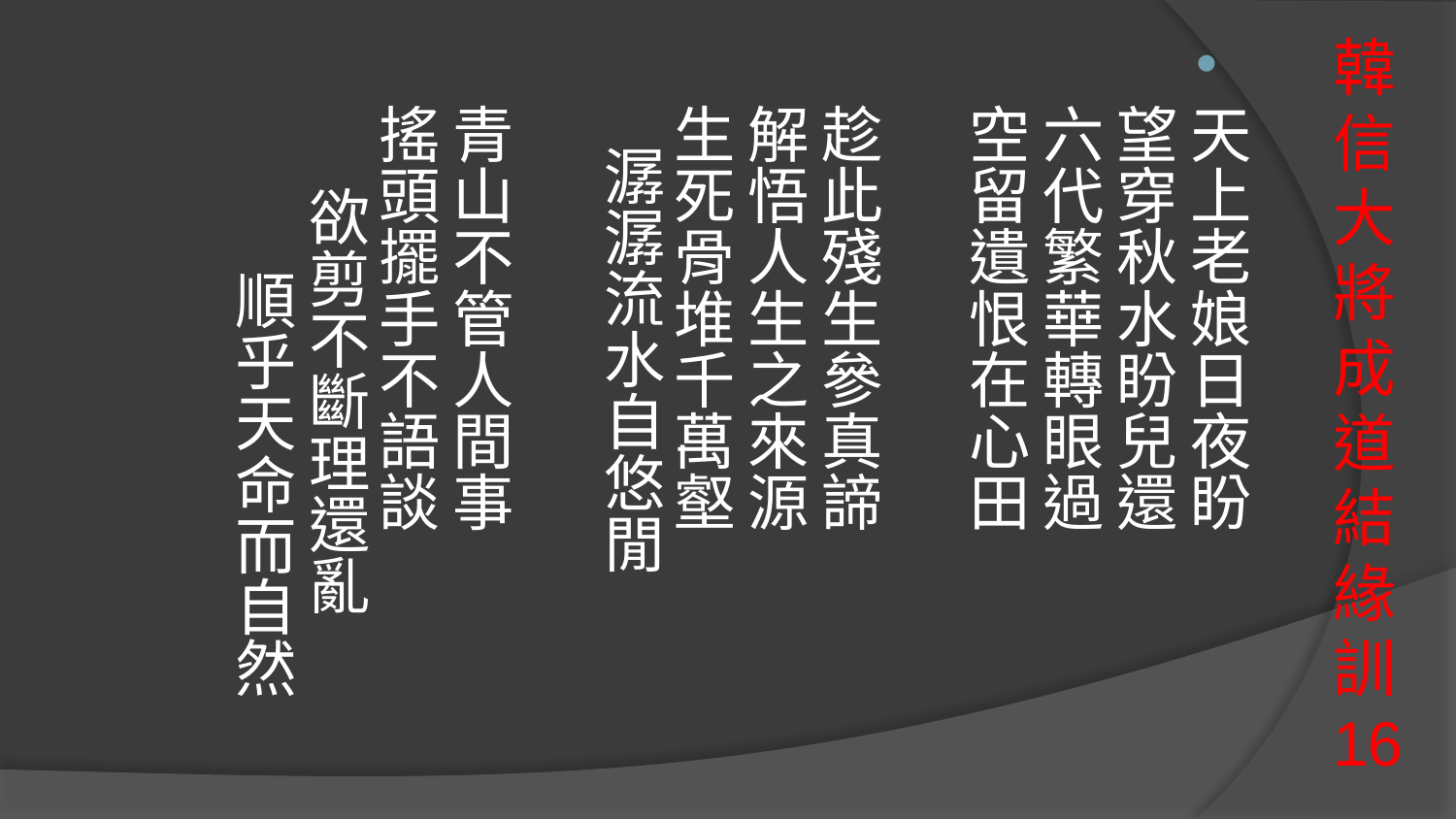

# 韓信大將成道結緣訓16
天上老娘日夜盼                  望穿秋水盼兒還
六代繁華轉眼過               空留遺恨在心田
趁此殘生參真諦                解悟人生之來源
生死骨堆千萬壑                     潺潺流水自悠閒
青山不管人間事                  搖頭擺手不語談                        欲剪不斷理還亂                        順乎天命而自然